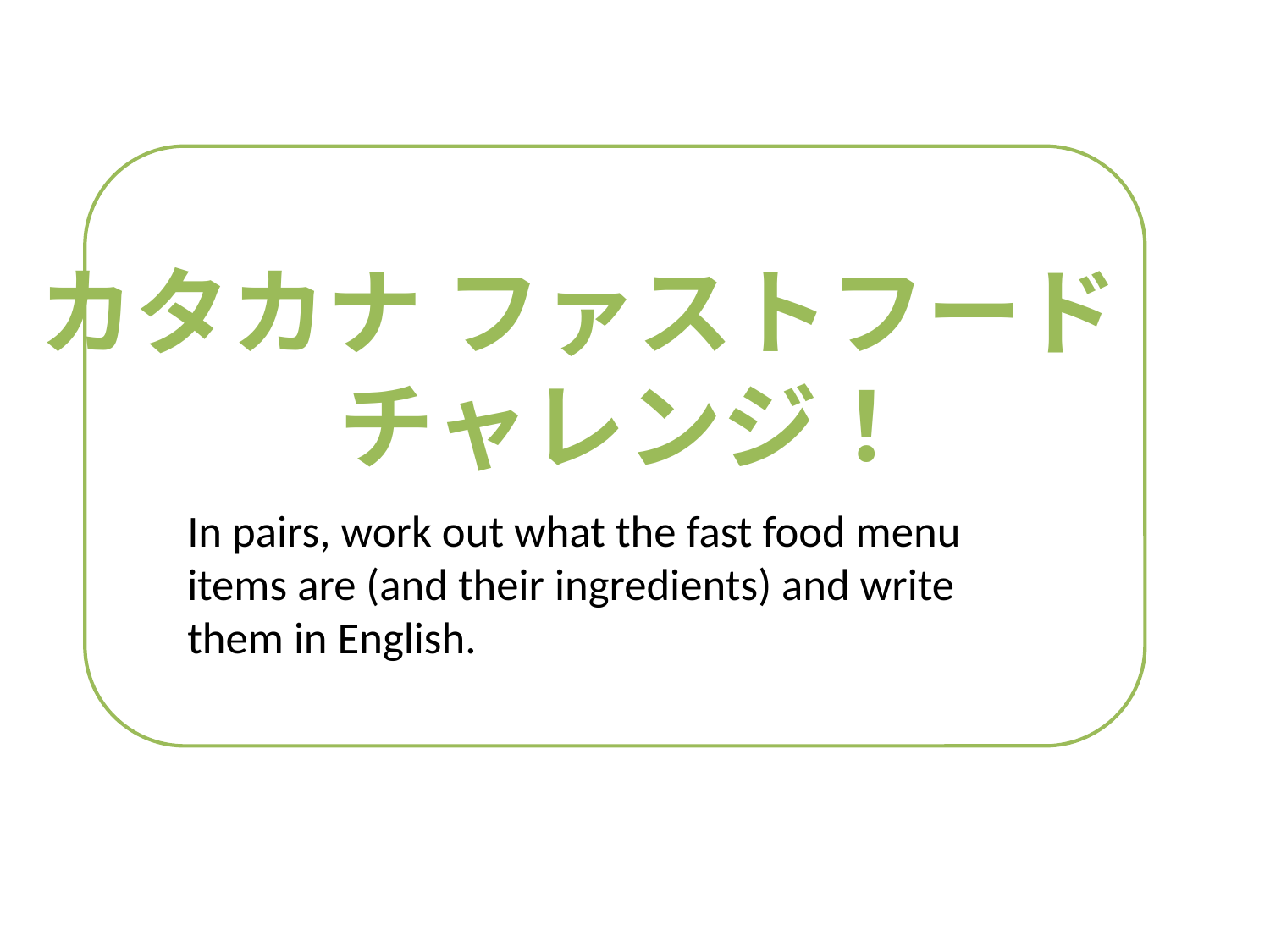

カタカナ ファストフード
チャレンジ！
In pairs, work out what the fast food menu items are (and their ingredients) and write them in English.